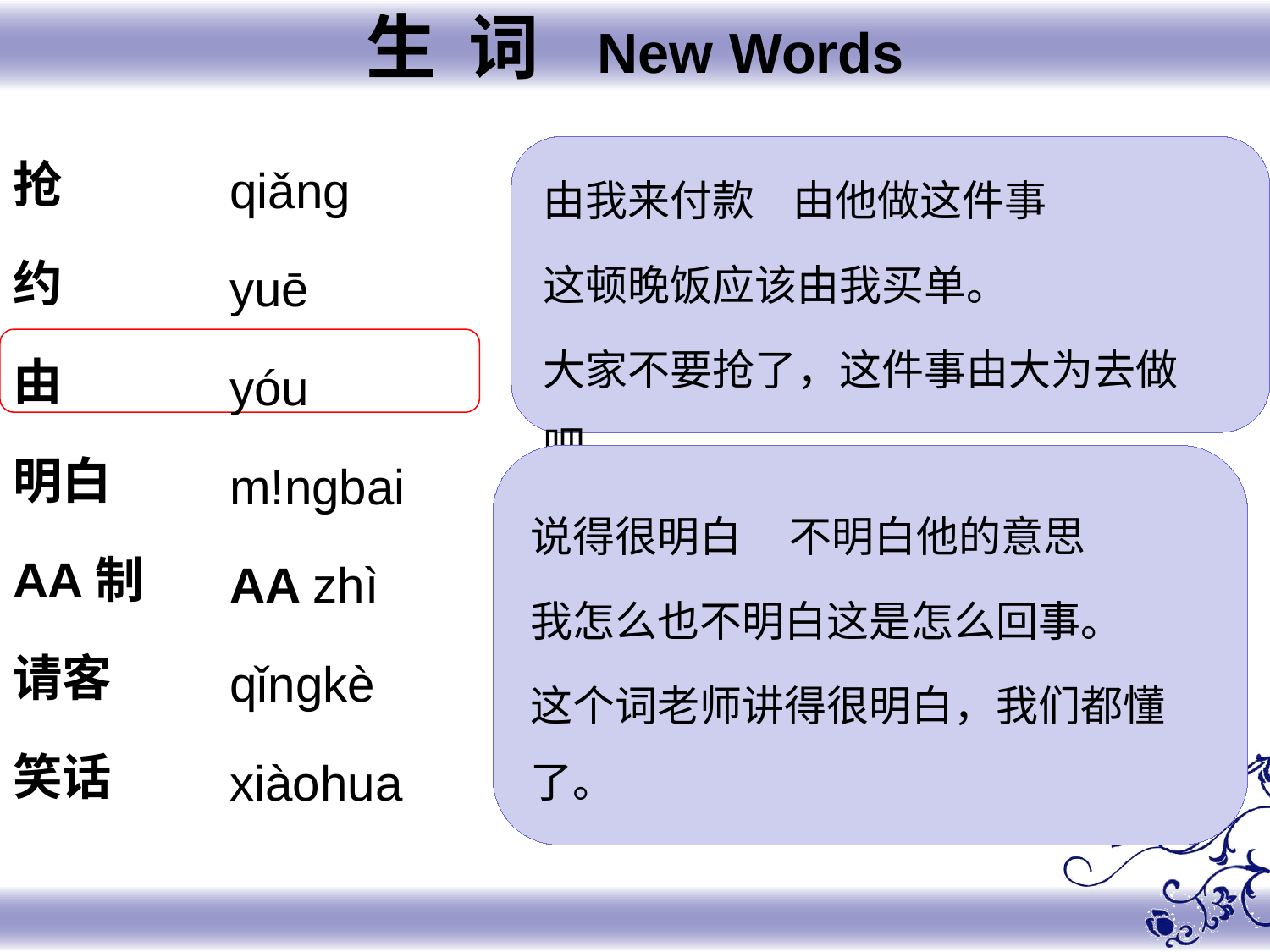

生  词   New Words
抢
约
由
明白
AA制
请客
笑话
qiǎng
yuē
yóu
m!ngbai
AA zhì
qǐngkè
xiàohua

由我来付款    由他做这件事
这顿晚饭应该由我买单。
大家不要抢了，这件事由大为去做吧。

说得很明白     不明白他的意思
我怎么也不明白这是怎么回事。
这个词老师讲得很明白，我们都懂了。